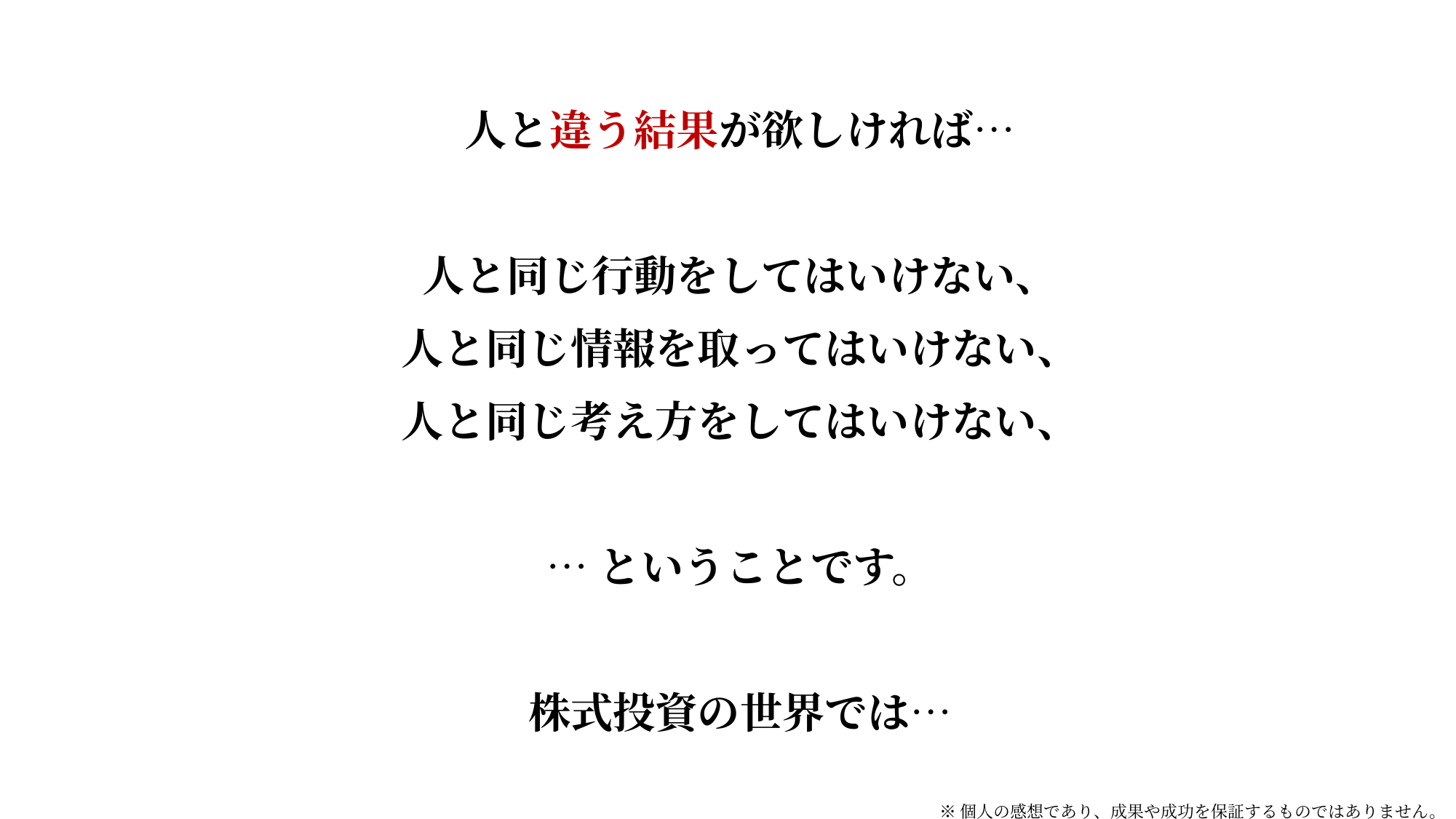

人と違う結果が欲しければ…

人と同じ行動をしてはいけない、
人と同じ情報を取ってはいけない、
人と同じ考え方をしてはいけない、

…ということです。

株式投資の世界では…
※個人の感想であり、成果や成功を保証するものではありません。